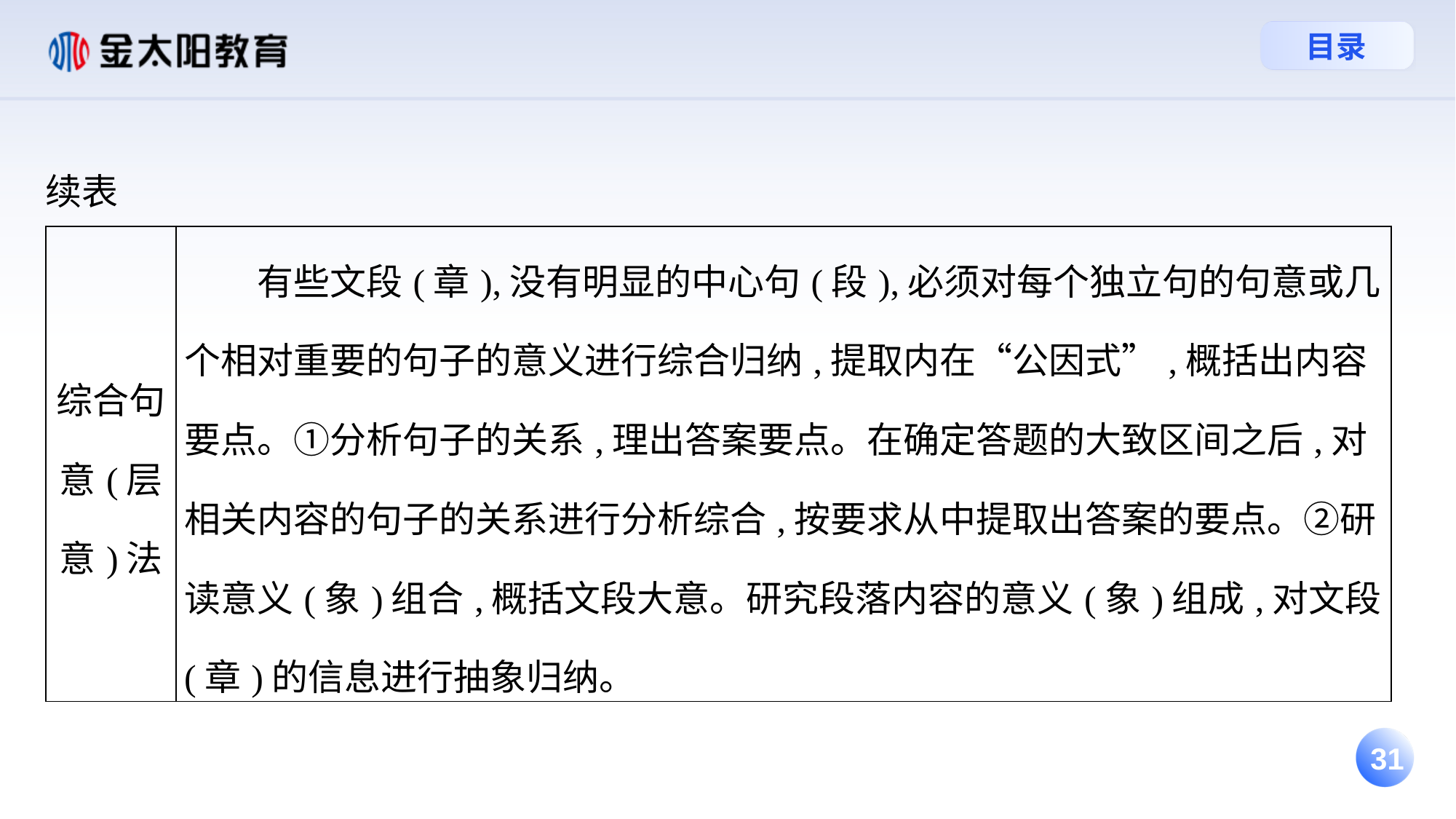

续表

| 综合句意(层意)法 | 有些文段(章),没有明显的中心句(段),必须对每个独立句的句意或几个相对重要的句子的意义进行综合归纳,提取内在“公因式”,概括出内容要点。①分析句子的关系,理出答案要点。在确定答题的大致区间之后,对相关内容的句子的关系进行分析综合,按要求从中提取出答案的要点。②研读意义(象)组合,概括文段大意。研究段落内容的意义(象)组成,对文段(章)的信息进行抽象归纳。 |
| --- | --- |